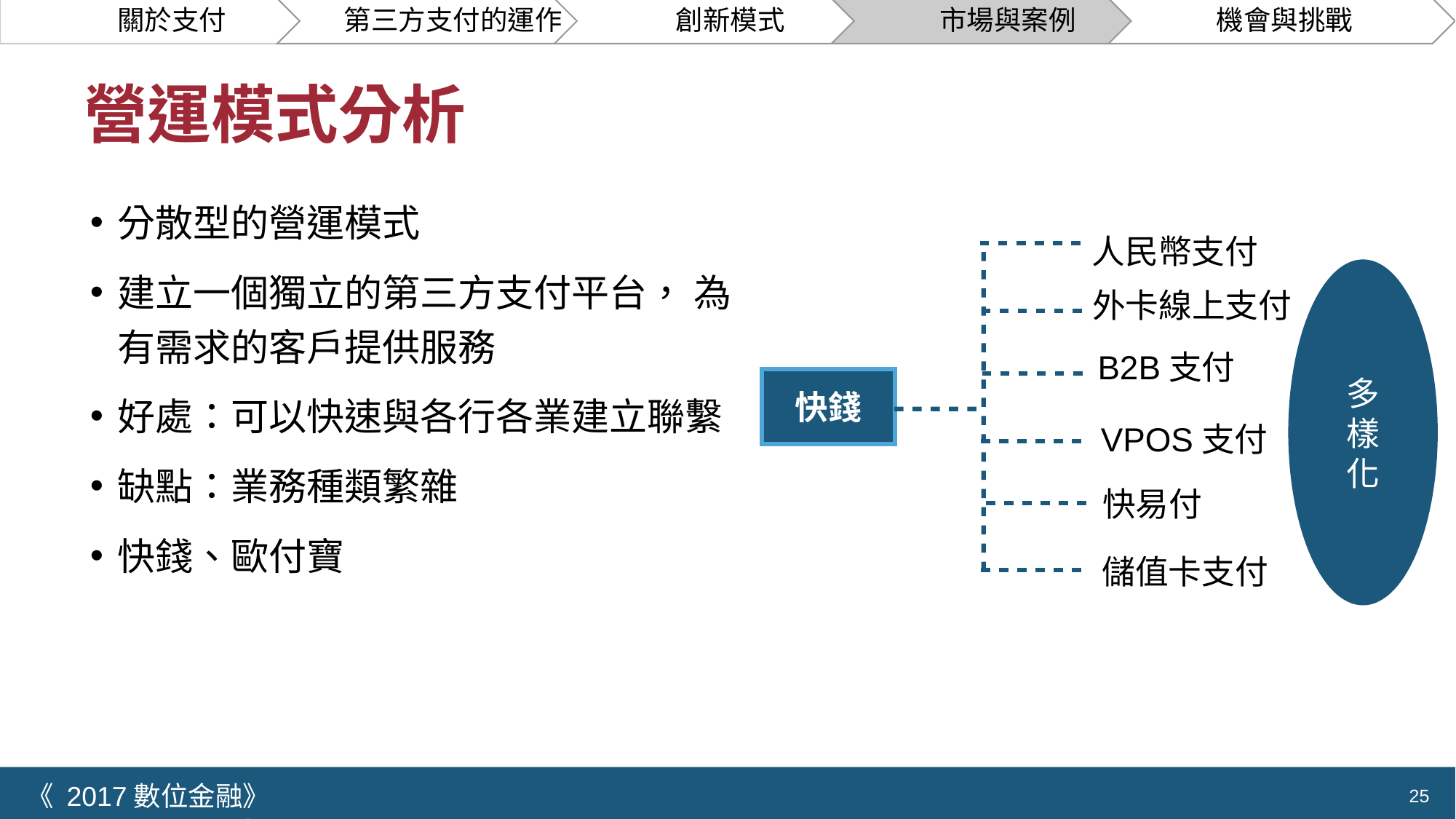

關於支付
第三方支付的運作
創新模式
市場與案例
機會與挑戰
# 營運模式分析
分散型的營運模式
建立一個獨立的第三方支付平台， 為有需求的客戶提供服務
好處：可以快速與各行各業建立聯繫
缺點：業務種類繁雜
快錢、歐付寶
人民幣支付

外卡線上支付

B2B支付

VPOS支付

快易付

儲值卡支付

多
樣
化
快錢
《 2017數位金融》                                                                                                                                             	NCTU.IIM.IEBI Lab
25